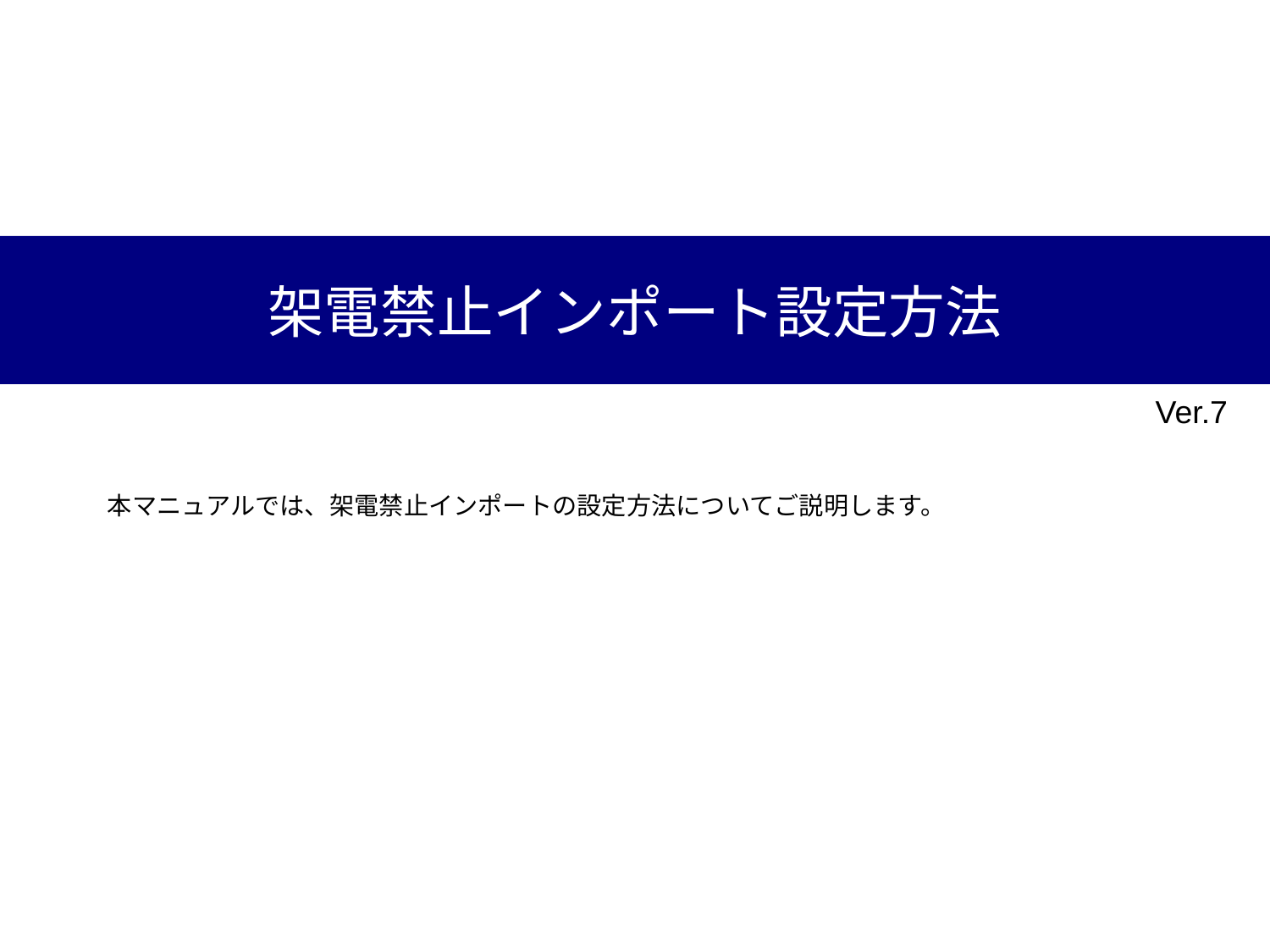

架電禁止インポート設定方法
Ver.7
本マニュアルでは、架電禁止インポートの設定方法についてご説明します。